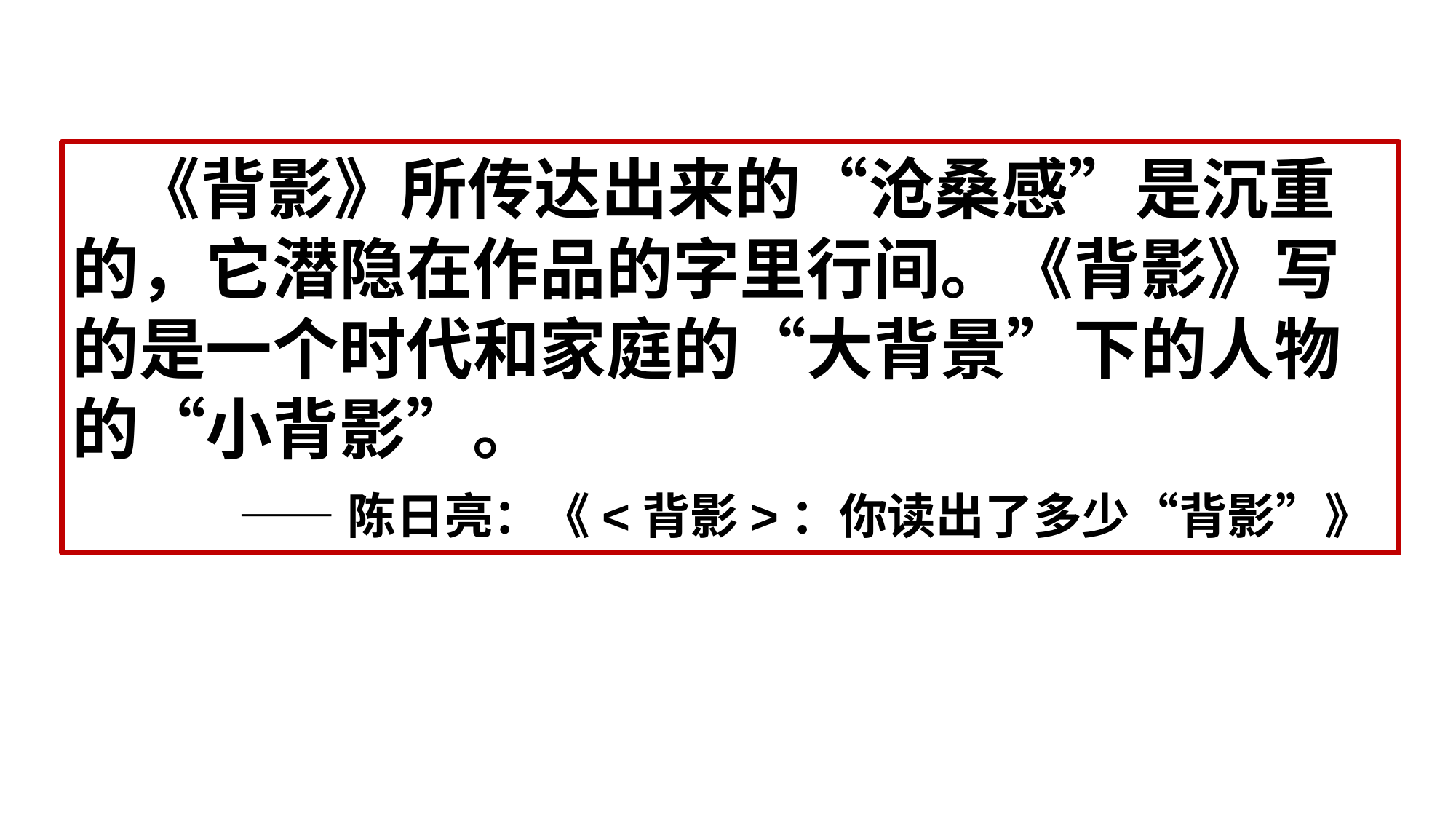

《背影》所传达出来的“沧桑感”是沉重的，它潜隐在作品的字里行间。《背影》写的是一个时代和家庭的“大背景”下的人物的“小背影”。
           ——陈日亮：《<背影>：你读出了多少“背影”》